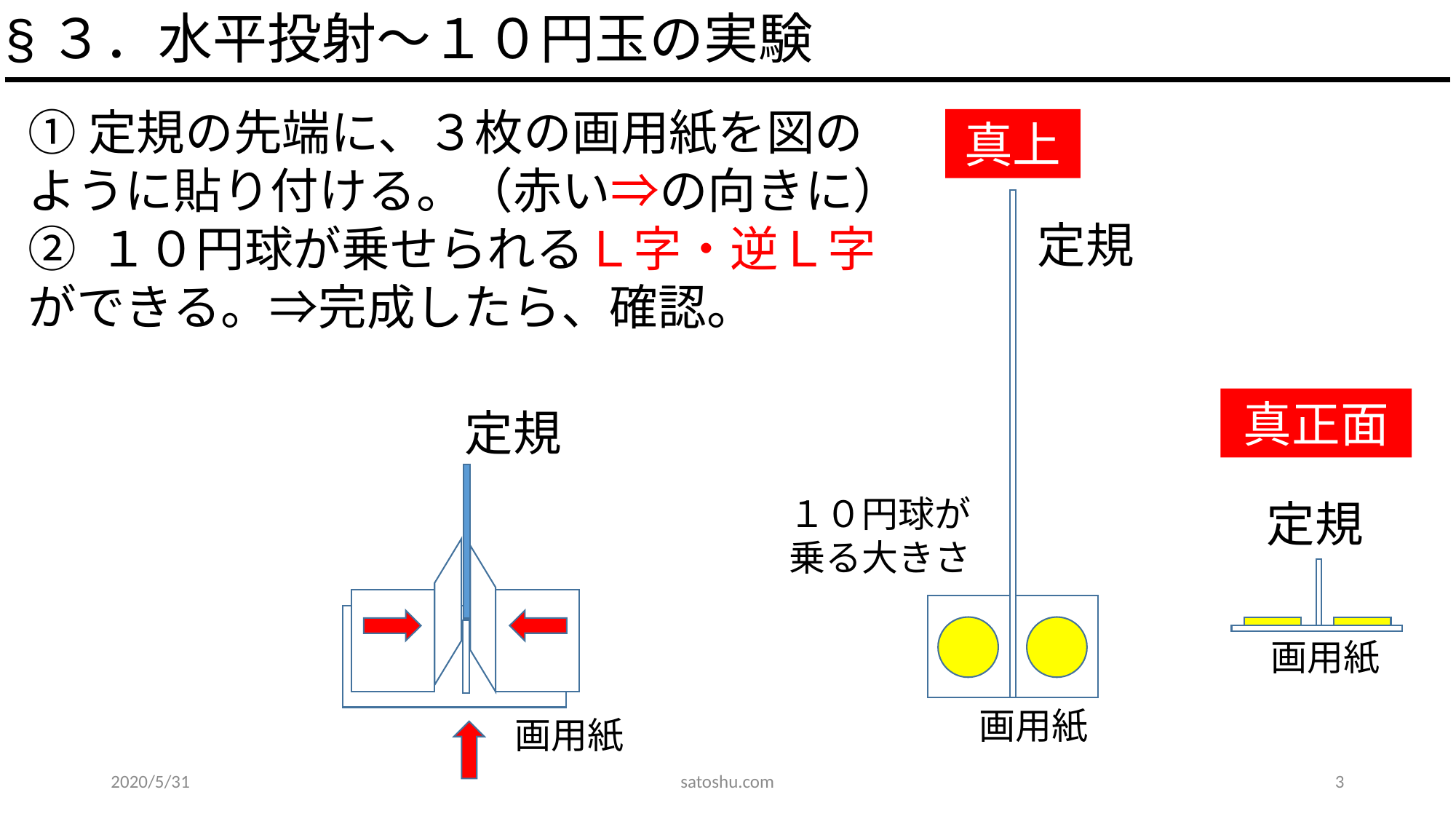

§３．水平投射～１０円玉の実験
①定規の先端に、３枚の画用紙を図のように貼り付ける。（赤い⇒の向きに）
② １０円球が乗せられるＬ字・逆Ｌ字ができる。⇒完成したら、確認。
真上

定規
真正面
定規

１０円球が
乗る大きさ
定規

画用紙
画用紙
画用紙

2020/5/31
satoshu.com
3